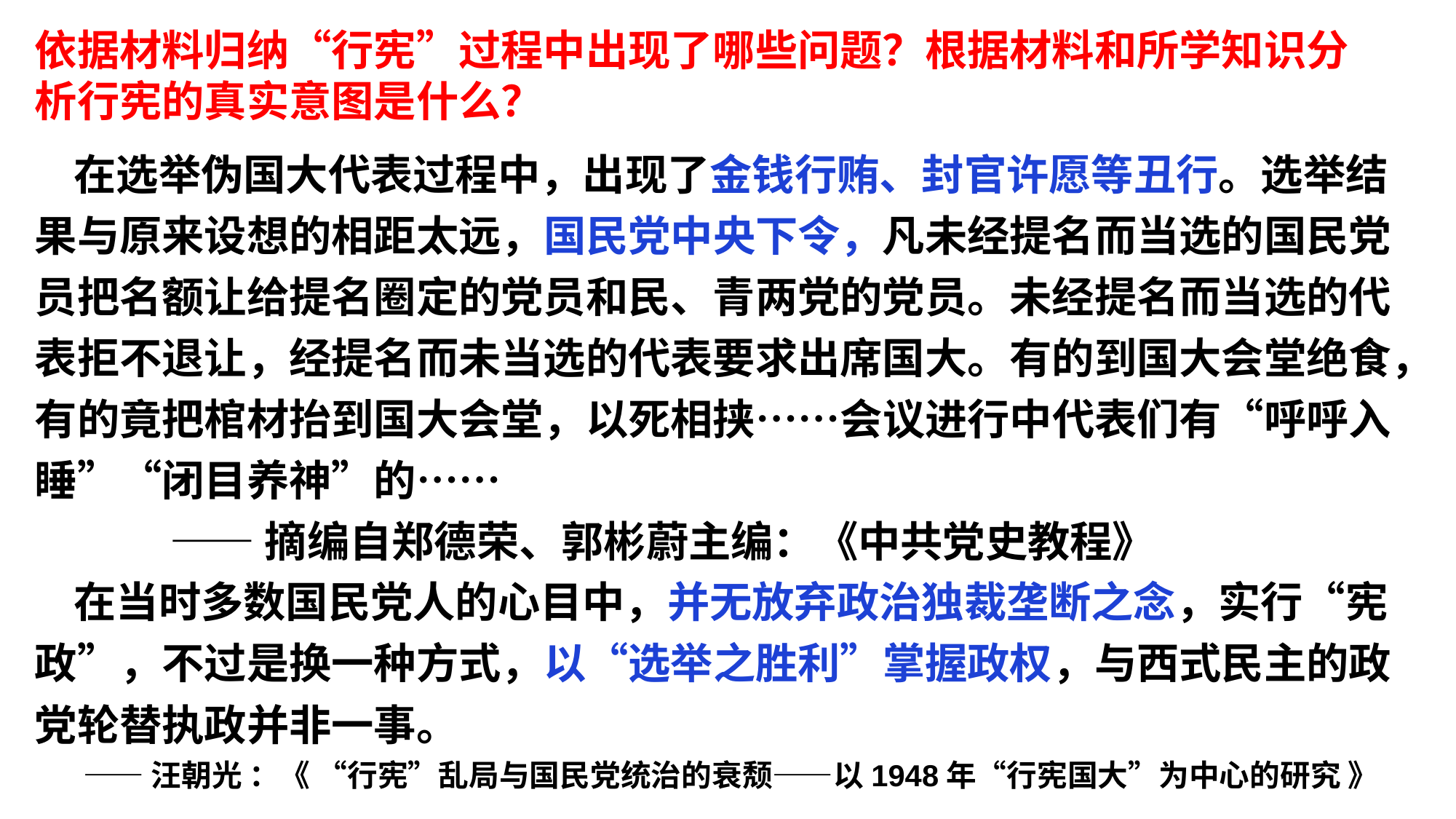

依据材料归纳“行宪”过程中出现了哪些问题？根据材料和所学知识分析行宪的真实意图是什么？
   在选举伪国大代表过程中，出现了金钱行贿、封官许愿等丑行。选举结果与原来设想的相距太远，国民党中央下令，凡未经提名而当选的国民党员把名额让给提名圈定的党员和民、青两党的党员。未经提名而当选的代表拒不退让，经提名而未当选的代表要求出席国大。有的到国大会堂绝食，有的竟把棺材抬到国大会堂，以死相挟……会议进行中代表们有“呼呼入睡”“闭目养神”的……
              ——摘编自郑德荣、郭彬蔚主编：《中共党史教程》
   在当时多数国民党人的心目中，并无放弃政治独裁垄断之念，实行“宪政”，不过是换一种方式，以“选举之胜利”掌握政权，与西式民主的政党轮替执政并非一事。
       ——汪朝光 ：《 “行宪”乱局与国民党统治的衰颓——以1948年“行宪国大”为中心的研究 》